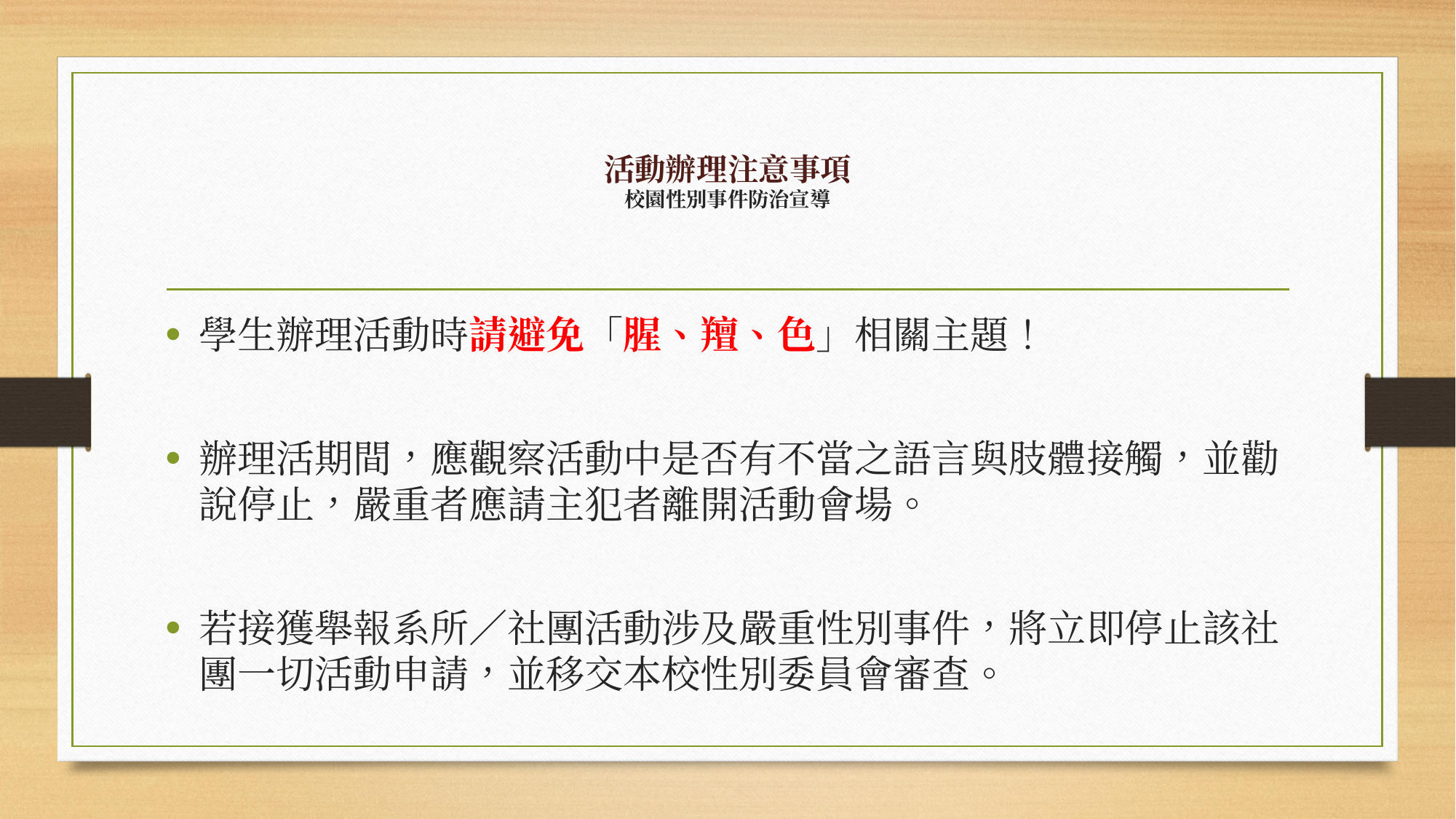

# 活動辦理注意事項 校園性別事件防治宣導
學生辦理活動時請避免「腥、羶、色」相關主題！

辦理活期間，應觀察活動中是否有不當之語言與肢體接觸，並勸說停止，嚴重者應請主犯者離開活動會場。

若接獲舉報系所／社團活動涉及嚴重性別事件，將立即停止該社團一切活動申請，並移交本校性別委員會審查。